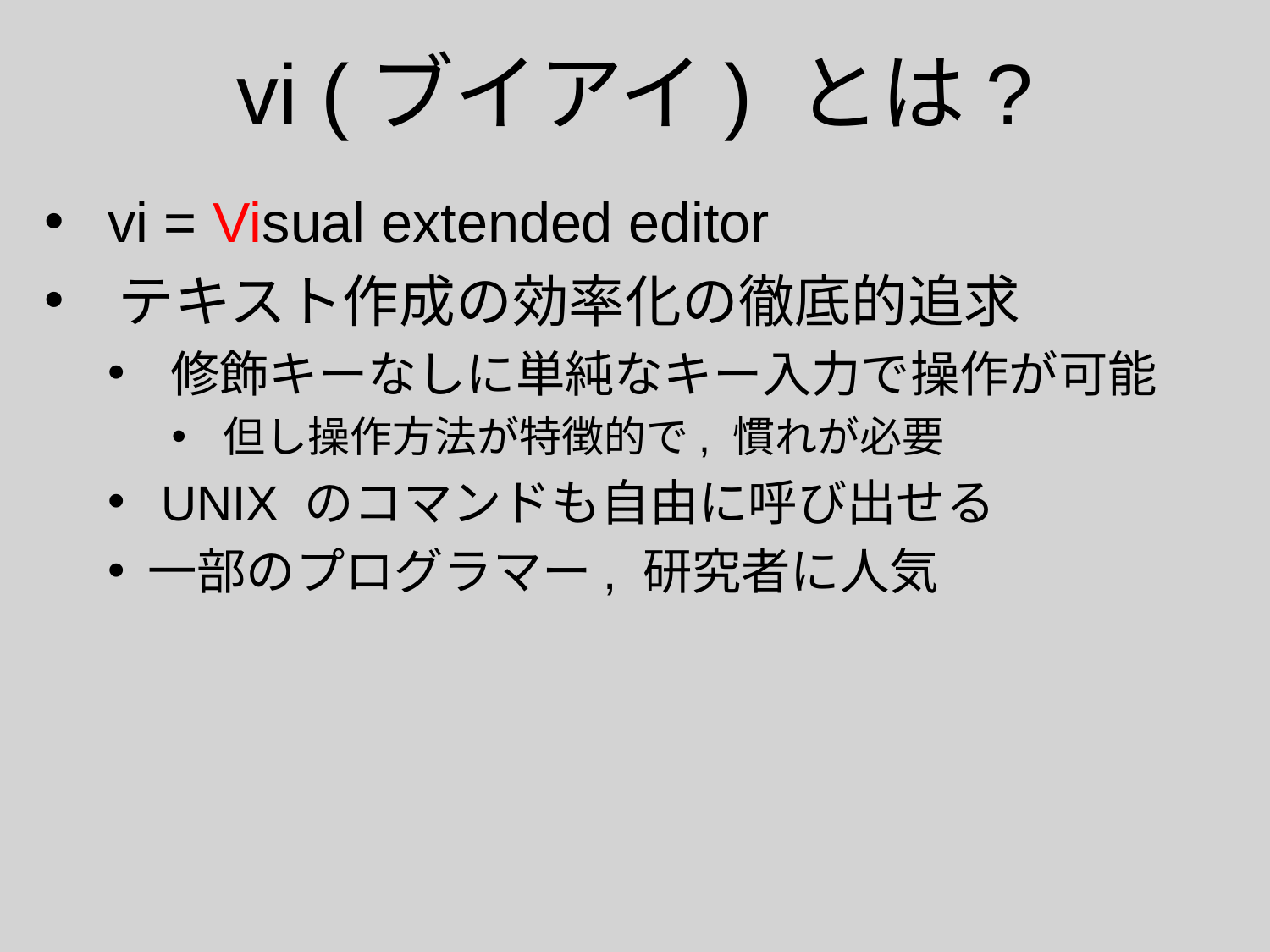

# vi (ブイアイ) とは?
 vi = Visual extended editor
 テキスト作成の効率化の徹底的追求
 修飾キーなしに単純なキー入力で操作が可能
 但し操作方法が特徴的で, 慣れが必要
 UNIX のコマンドも自由に呼び出せる
一部のプログラマー, 研究者に人気